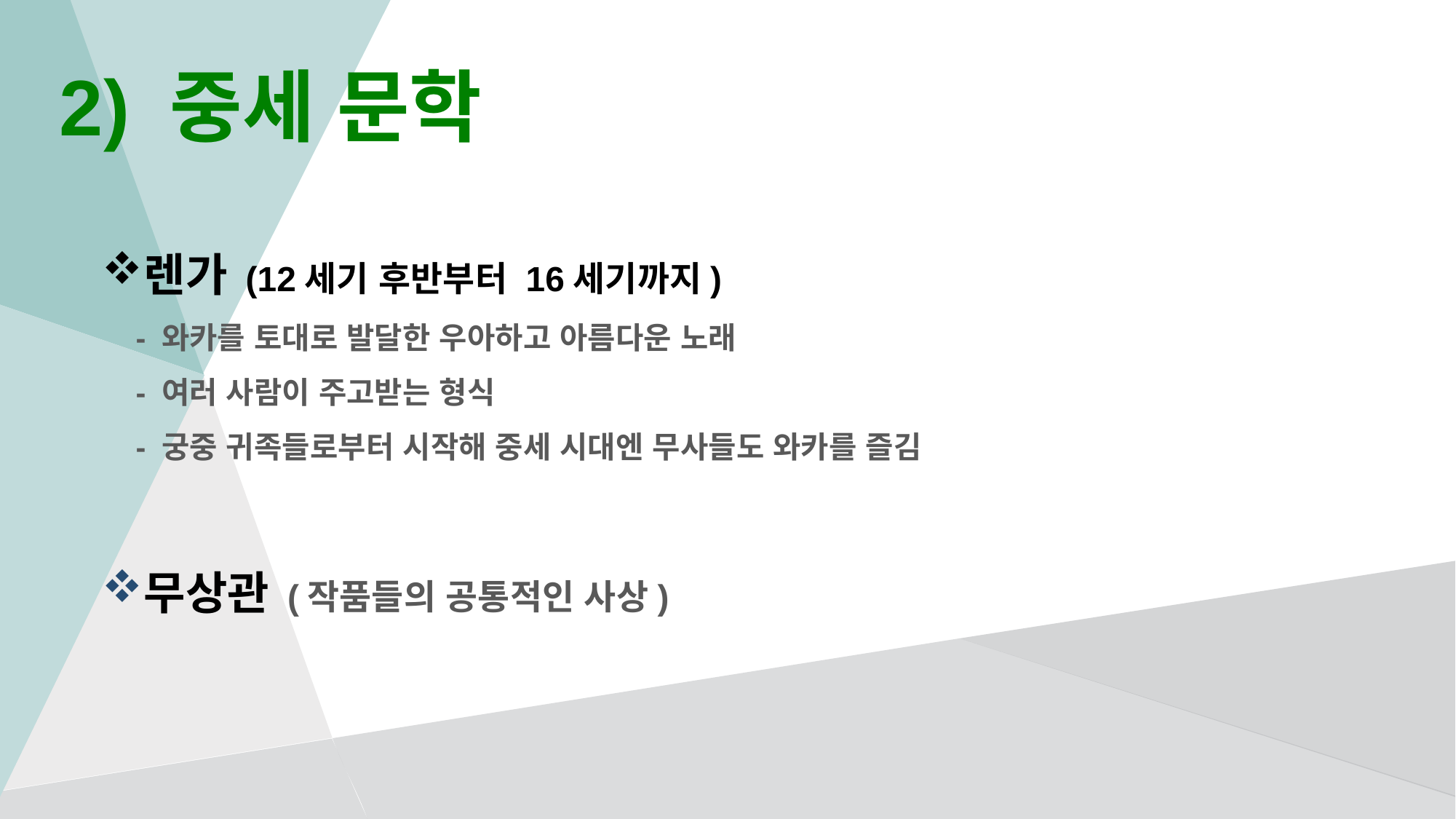

# 2) 중세 문학
렌가 (12세기 후반부터 16세기까지)
    - 와카를 토대로 발달한 우아하고 아름다운 노래
    - 여러 사람이 주고받는 형식
    - 궁중 귀족들로부터 시작해 중세 시대엔 무사들도 와카를 즐김
무상관 (작품들의 공통적인 사상)